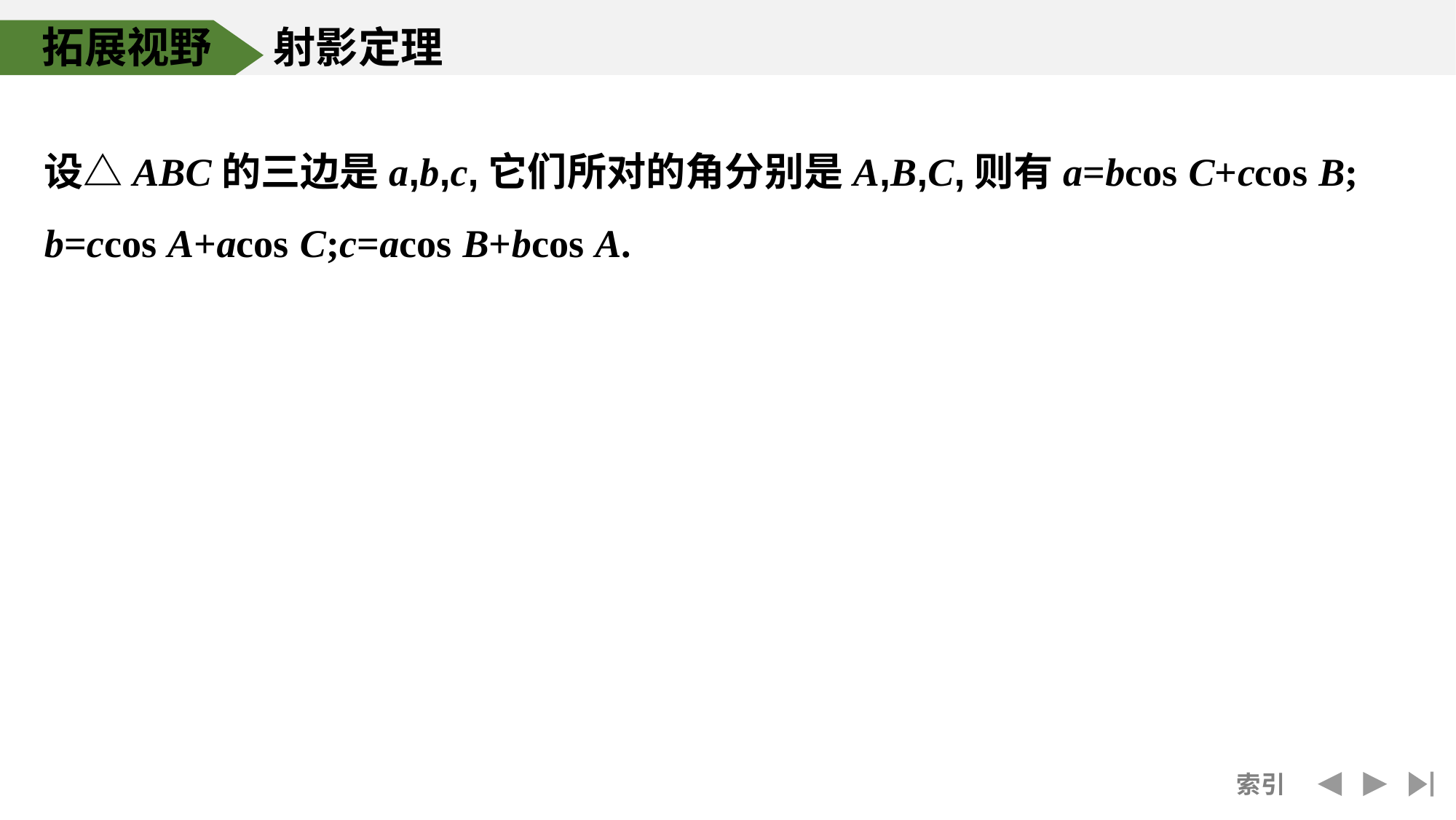

拓展视野　  射影定理
设△ABC的三边是a,b,c,它们所对的角分别是A,B,C,则有a=bcos C+ccos B;
b=ccos A+acos C;c=acos B+bcos A.